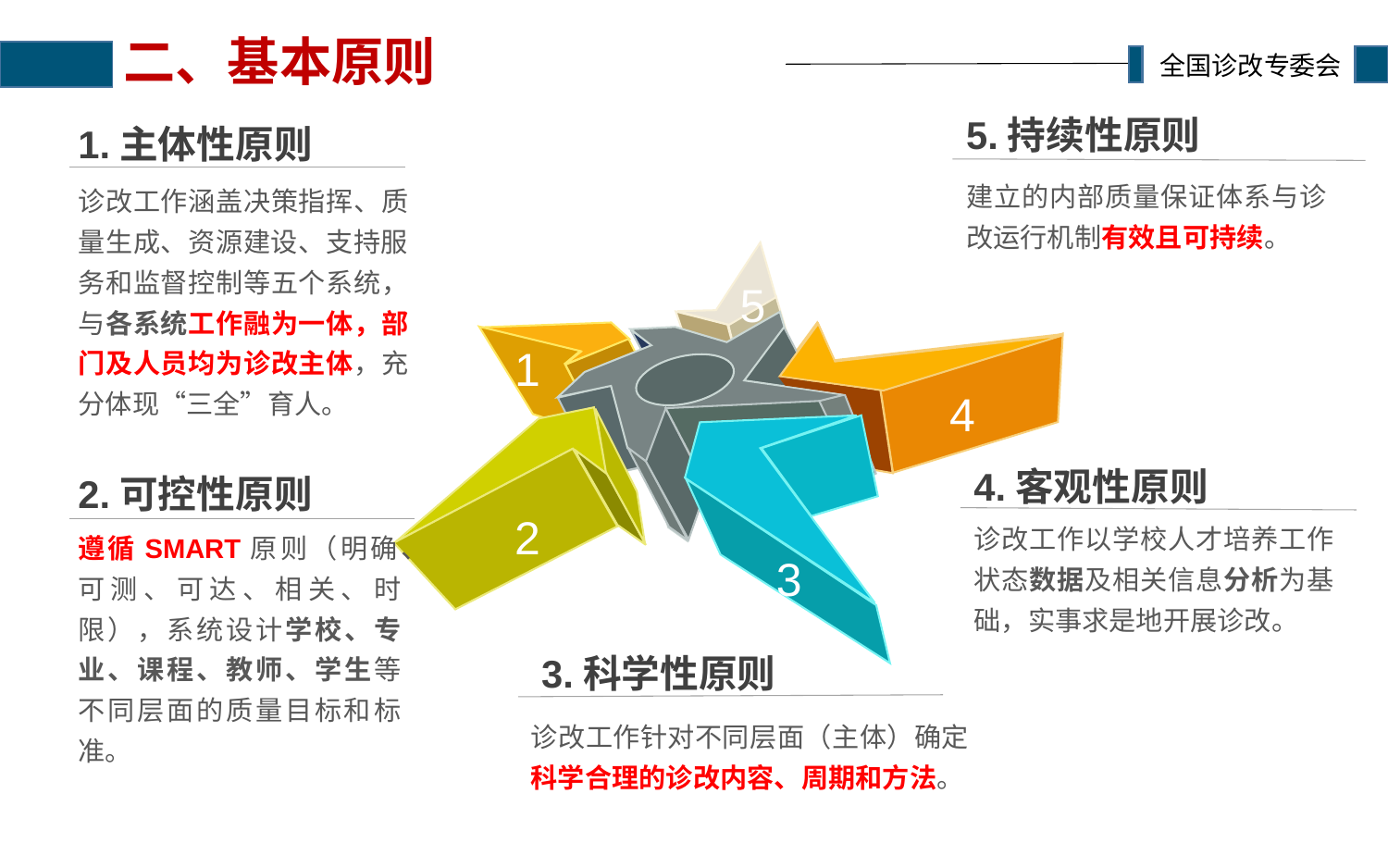

# 二、基本原则
5.持续性原则
1.主体性原则
建立的内部质量保证体系与诊改运行机制有效且可持续。
诊改工作涵盖决策指挥、质量生成、资源建设、支持服务和监督控制等五个系统，与各系统工作融为一体，部门及人员均为诊改主体，充分体现“三全”育人。

5
1
4
4.客观性原则
2.可控性原则
2
诊改工作以学校人才培养工作状态数据及相关信息分析为基础，实事求是地开展诊改。
遵循SMART原则（明确、可测、可达、相关、时限），系统设计学校、专业、课程、教师、学生等不同层面的质量目标和标准。
3
3.科学性原则
诊改工作针对不同层面（主体）确定科学合理的诊改内容、周期和方法。